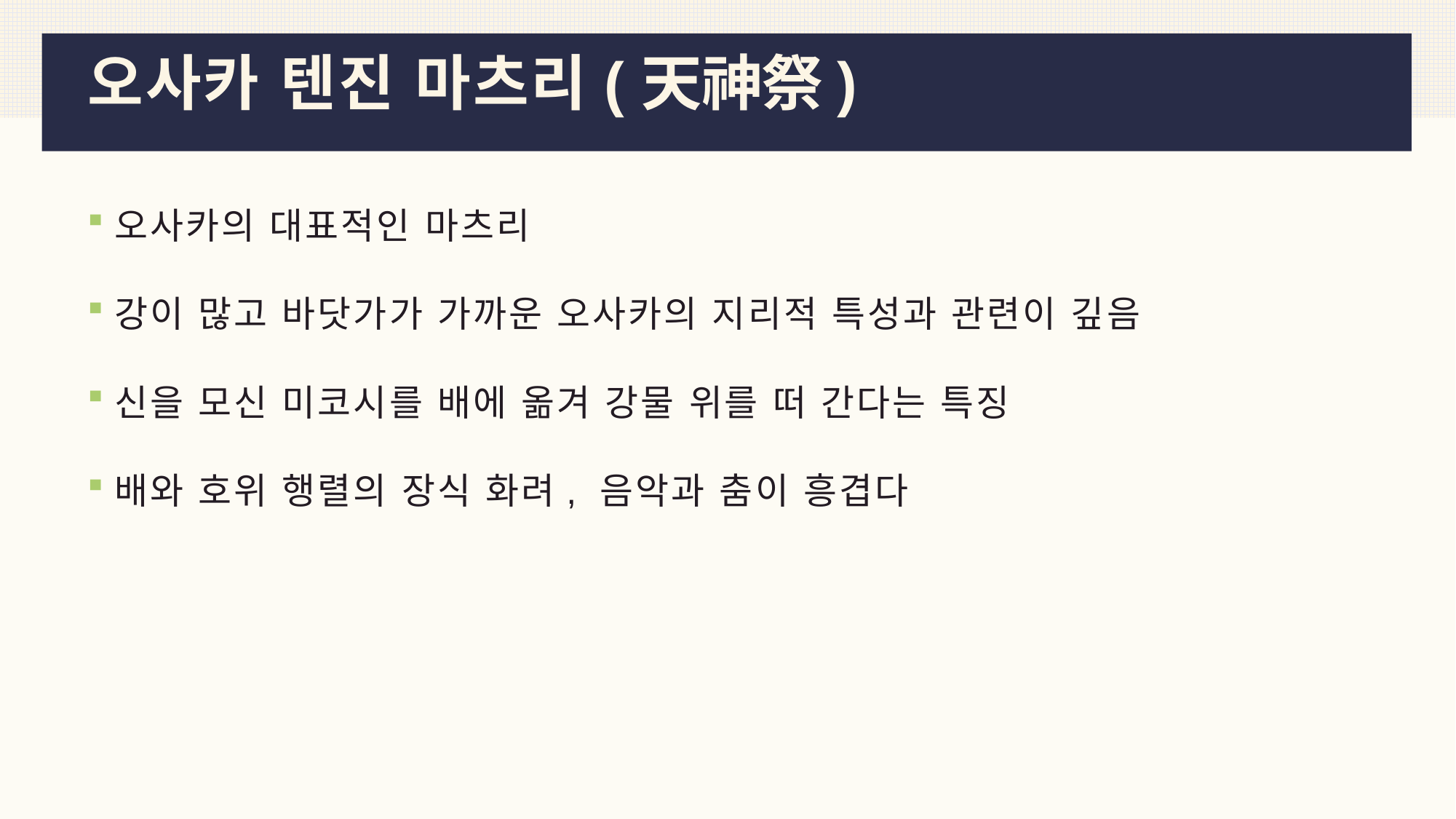

# 오사카 텐진 마츠리(天神祭)
오사카의 대표적인 마츠리
강이 많고 바닷가가 가까운 오사카의 지리적 특성과 관련이 깊음
신을 모신 미코시를 배에 옮겨 강물 위를 떠 간다는 특징
배와 호위 행렬의 장식 화려, 음악과 춤이 흥겹다